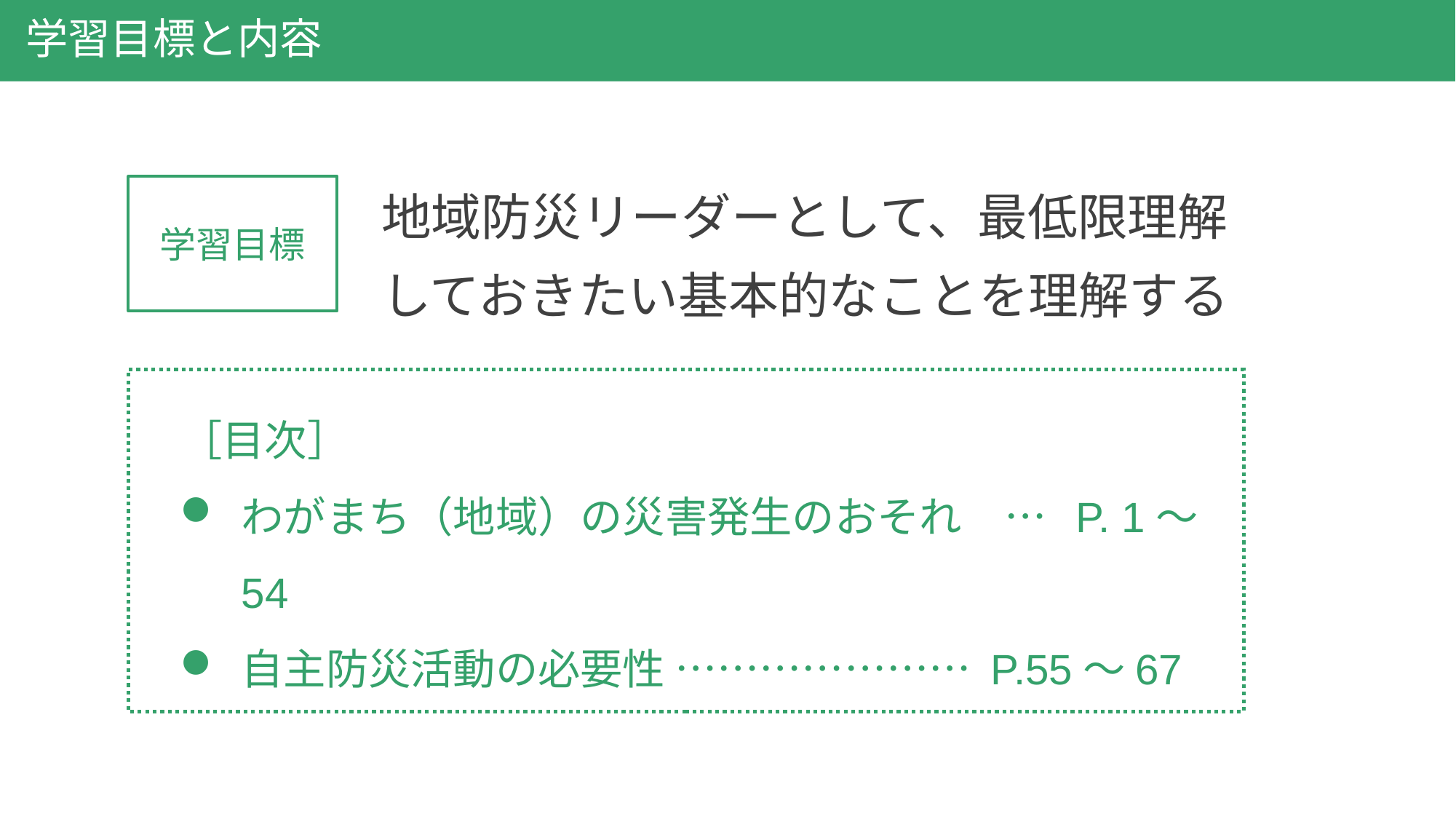

# 学習目標と内容
地域防災リーダーとして、最低限理解しておきたい基本的なことを理解する
学習目標
［目次］
わがまち（地域）の災害発生のおそれ　…  P. 1～54
自主防災活動の必要性 ………………… P.55～67